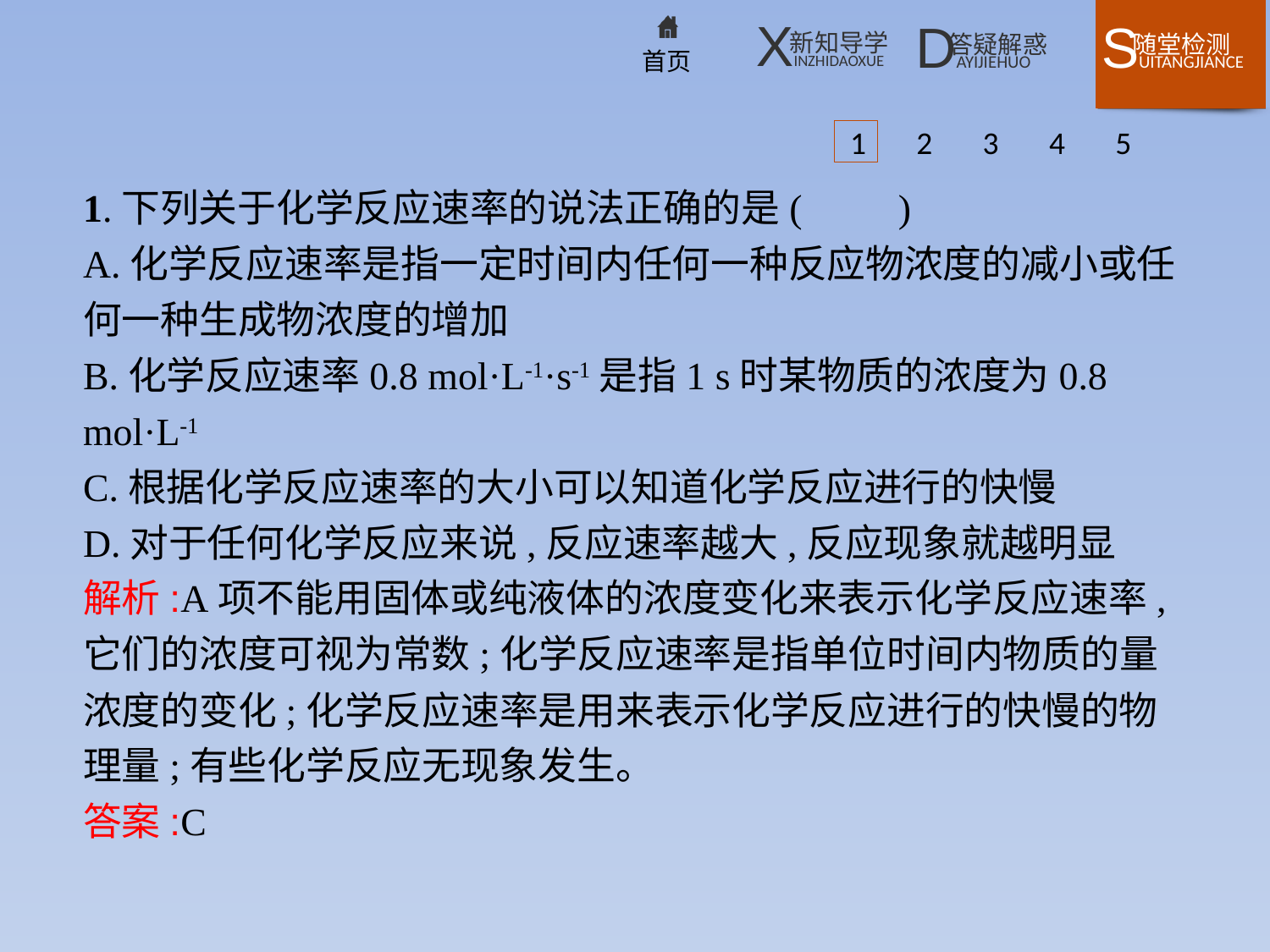

1       2       3       4       5

1.下列关于化学反应速率的说法正确的是(　　)
A.化学反应速率是指一定时间内任何一种反应物浓度的减小或任何一种生成物浓度的增加
B.化学反应速率0.8 mol·L-1·s-1是指1 s时某物质的浓度为0.8 mol·L-1
C.根据化学反应速率的大小可以知道化学反应进行的快慢
D.对于任何化学反应来说,反应速率越大,反应现象就越明显
解析:A项不能用固体或纯液体的浓度变化来表示化学反应速率,它们的浓度可视为常数;化学反应速率是指单位时间内物质的量浓度的变化;化学反应速率是用来表示化学反应进行的快慢的物理量;有些化学反应无现象发生。
答案:C